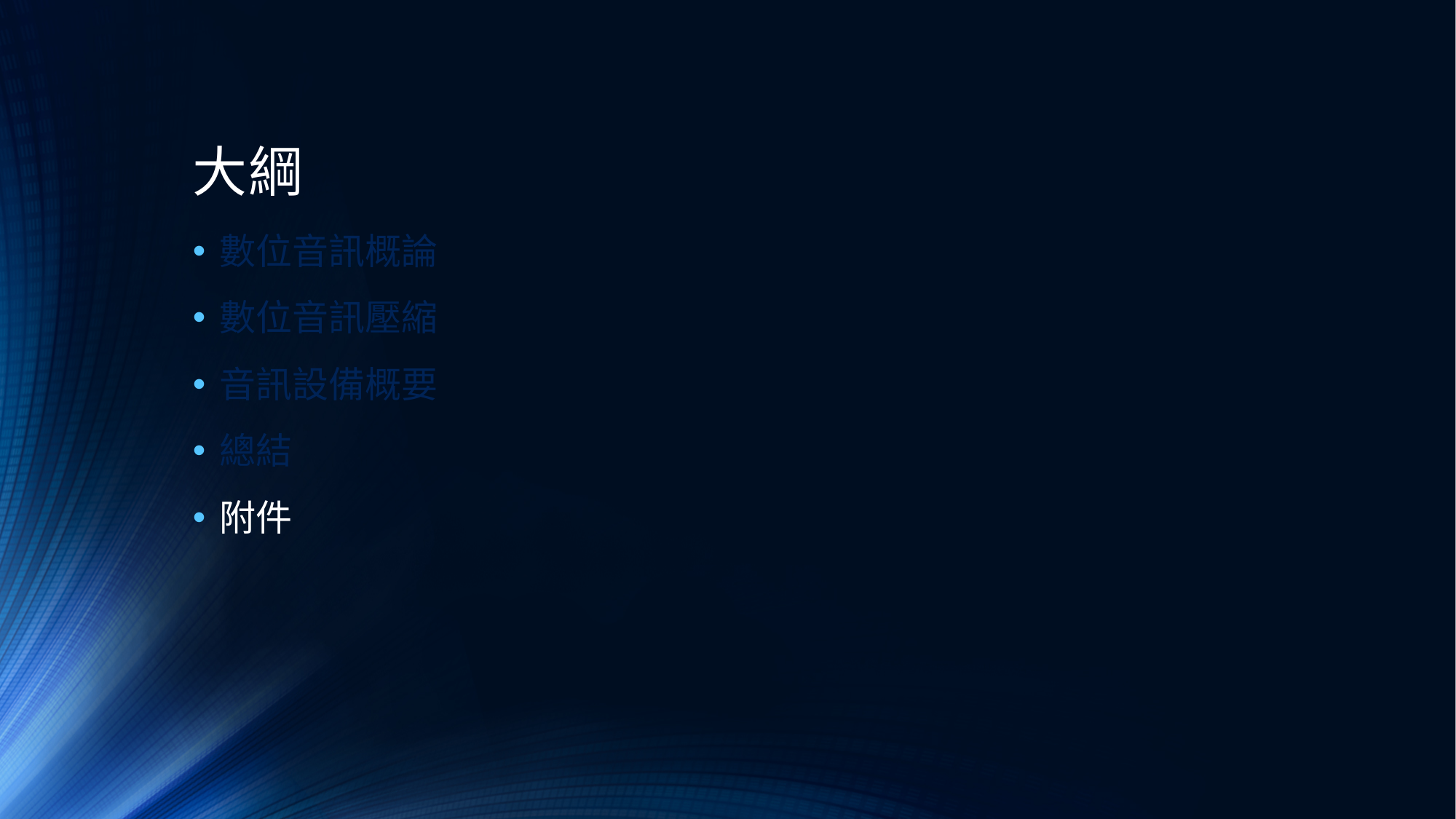

# 大綱
數位音訊概論
數位音訊壓縮
音訊設備概要
總結
附件